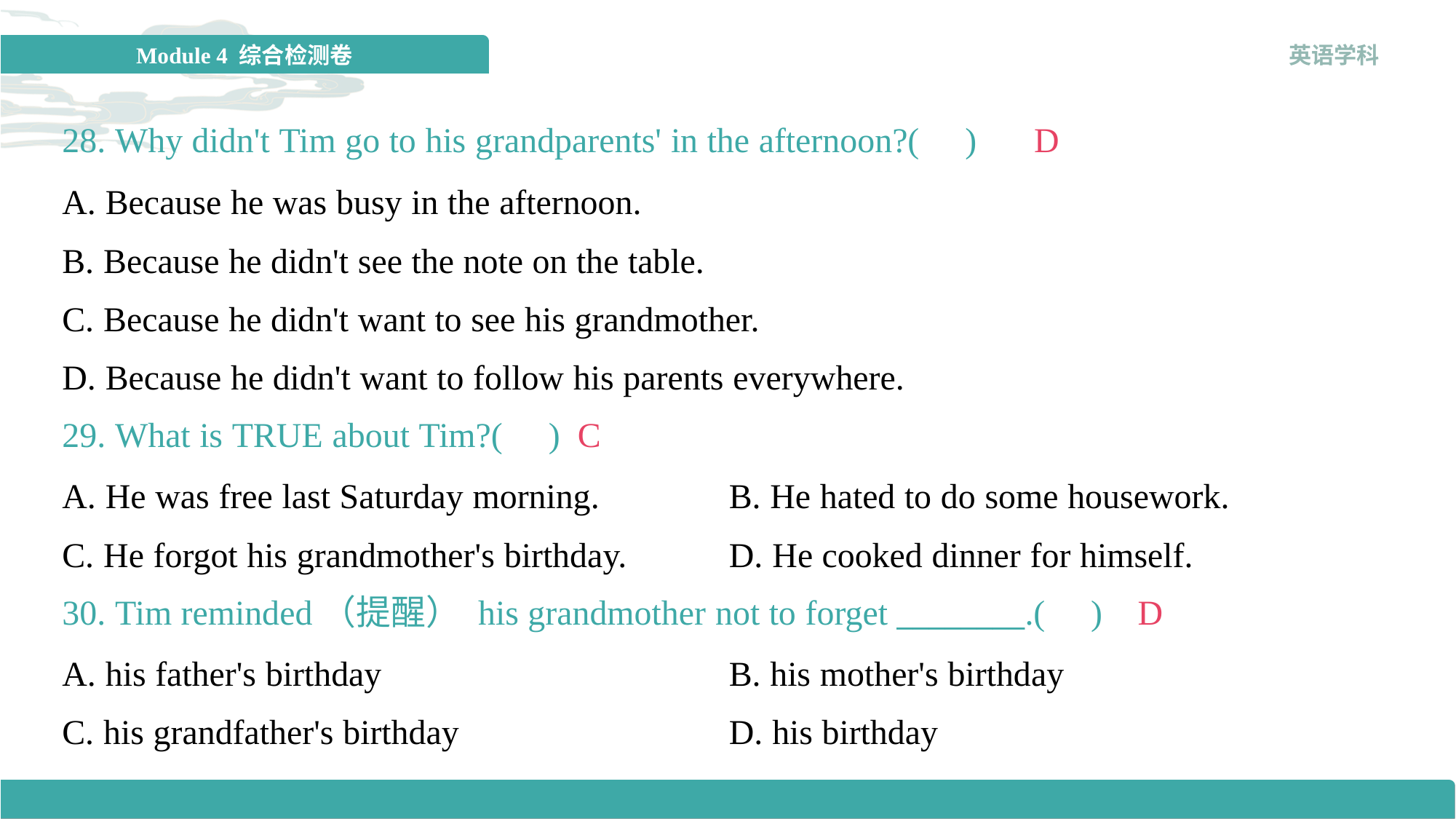

28. Why didn't Tim go to his grandparents' in the afternoon?(     )
D
A. Because he was busy in the afternoon.
B. Because he didn't see the note on the table.
C. Because he didn't want to see his grandmother.
D. Because he didn't want to follow his parents everywhere.
29. What is TRUE about Tim?(     )
C
A. He was free last Saturday morning.	B. He hated to do some housework.
C. He forgot his grandmother's birthday.	D. He cooked dinner for himself.
30. Tim reminded（提醒） his grandmother not to forget ________.(     )
D
A. his father's birthday	B. his mother's birthday
C. his grandfather's birthday	D. his birthday